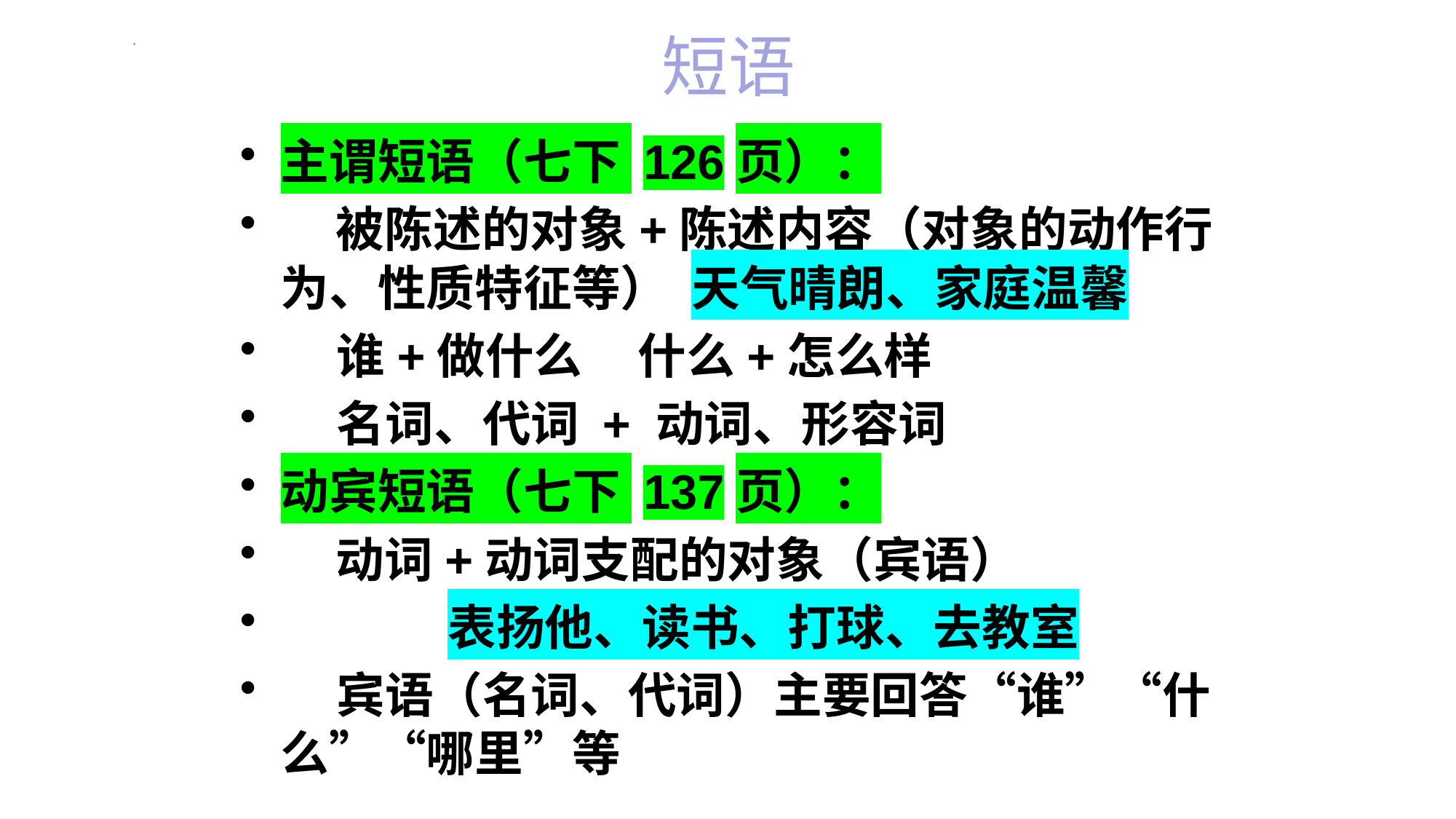

# 短语
主谓短语（七下 126页）：
    被陈述的对象+陈述内容（对象的动作行为、性质特征等）  天气晴朗、家庭温馨
    谁+做什么     什么+怎么样
    名词、代词 + 动词、形容词
动宾短语（七下 137页）：
    动词+动词支配的对象（宾语）
              表扬他、读书、打球、去教室
    宾语（名词、代词）主要回答“谁”“什么”“哪里”等